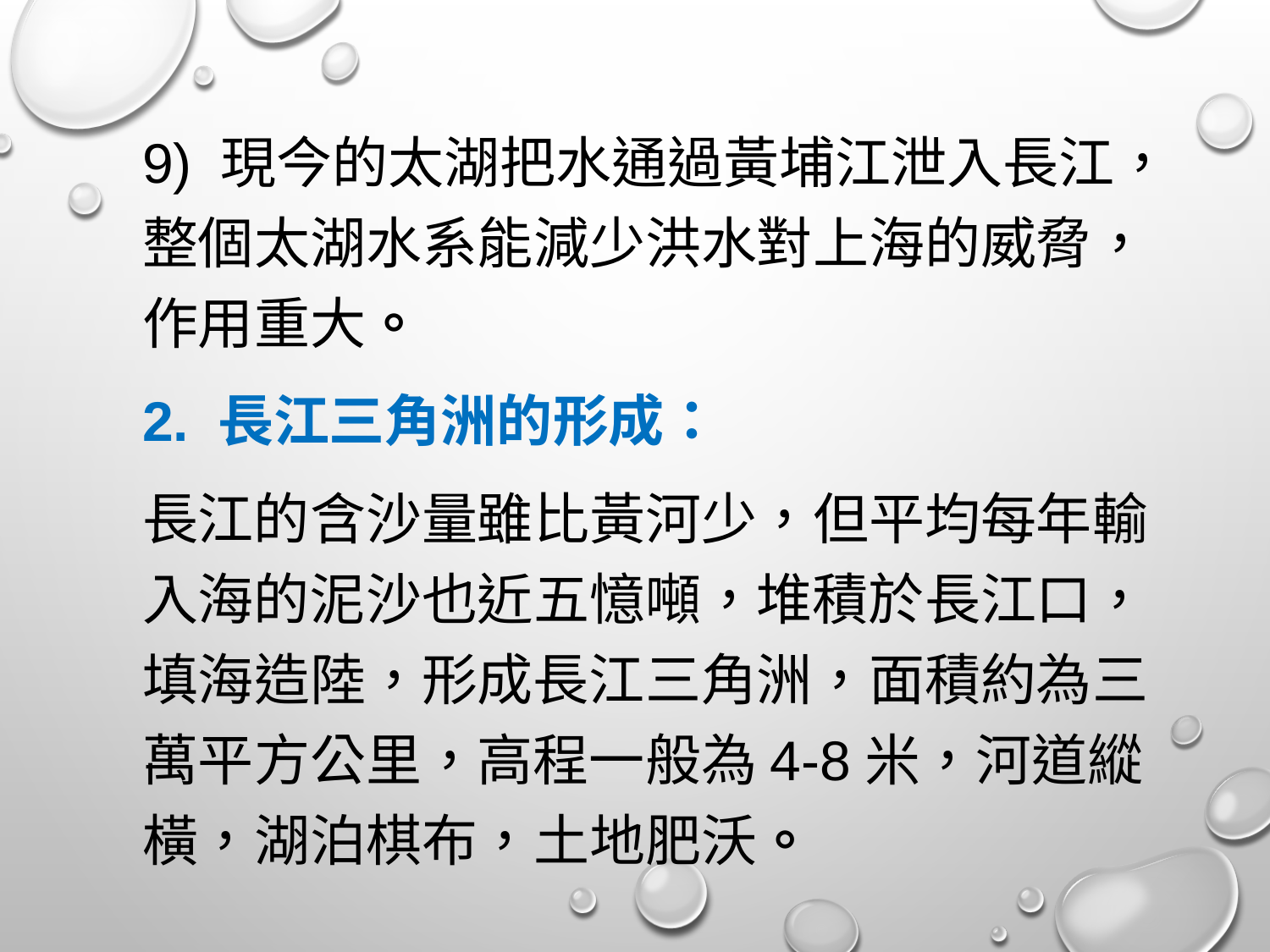

9) 現今的太湖把水通過黃埔江泄入長江，整個太湖水系能減少洪水對上海的威脅，作用重大。
2. 長江三角洲的形成：
長江的含沙量雖比黃河少，但平均每年輸入海的泥沙也近五憶噸，堆積於長江口，填海造陸，形成長江三角洲，面積約為三萬平方公里，高程一般為4-8米，河道縱橫，湖泊棋布，土地肥沃。